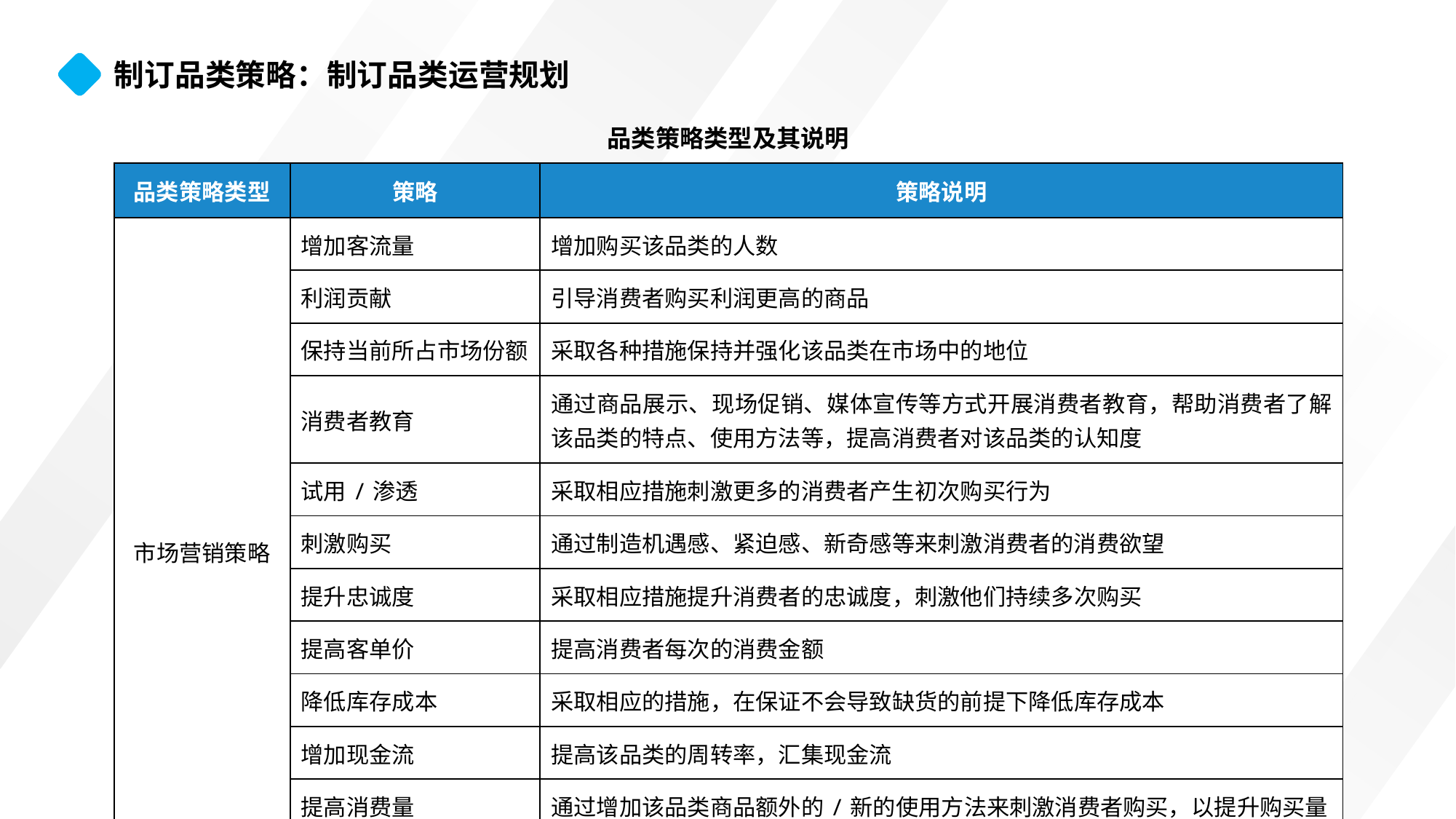

制订品类策略：制订品类运营规划

品类策略类型及其说明
| 品类策略类型 | 策略 | 策略说明 |
| --- | --- | --- |
| 市场营销策略 | 增加客流量 | 增加购买该品类的人数 |
|  | 利润贡献 | 引导消费者购买利润更高的商品 |
|  | 保持当前所占市场份额 | 采取各种措施保持并强化该品类在市场中的地位 |
|  | 消费者教育 | 通过商品展示、现场促销、媒体宣传等方式开展消费者教育，帮助消费者了解该品类的特点、使用方法等，提高消费者对该品类的认知度 |
|  | 试用/渗透 | 采取相应措施刺激更多的消费者产生初次购买行为 |
|  | 刺激购买 | 通过制造机遇感、紧迫感、新奇感等来刺激消费者的消费欲望 |
|  | 提升忠诚度 | 采取相应措施提升消费者的忠诚度，刺激他们持续多次购买 |
|  | 提高客单价 | 提高消费者每次的消费金额 |
|  | 降低库存成本 | 采取相应的措施，在保证不会导致缺货的前提下降低库存成本 |
|  | 增加现金流 | 提高该品类的周转率，汇集现金流 |
|  | 提高消费量 | 通过增加该品类商品额外的/新的使用方法来刺激消费者购买，以提升购买量 |
|  | 维护形象 | 在选品、价格、服务、氛围等方面树立并强化零售商的企业形象 |